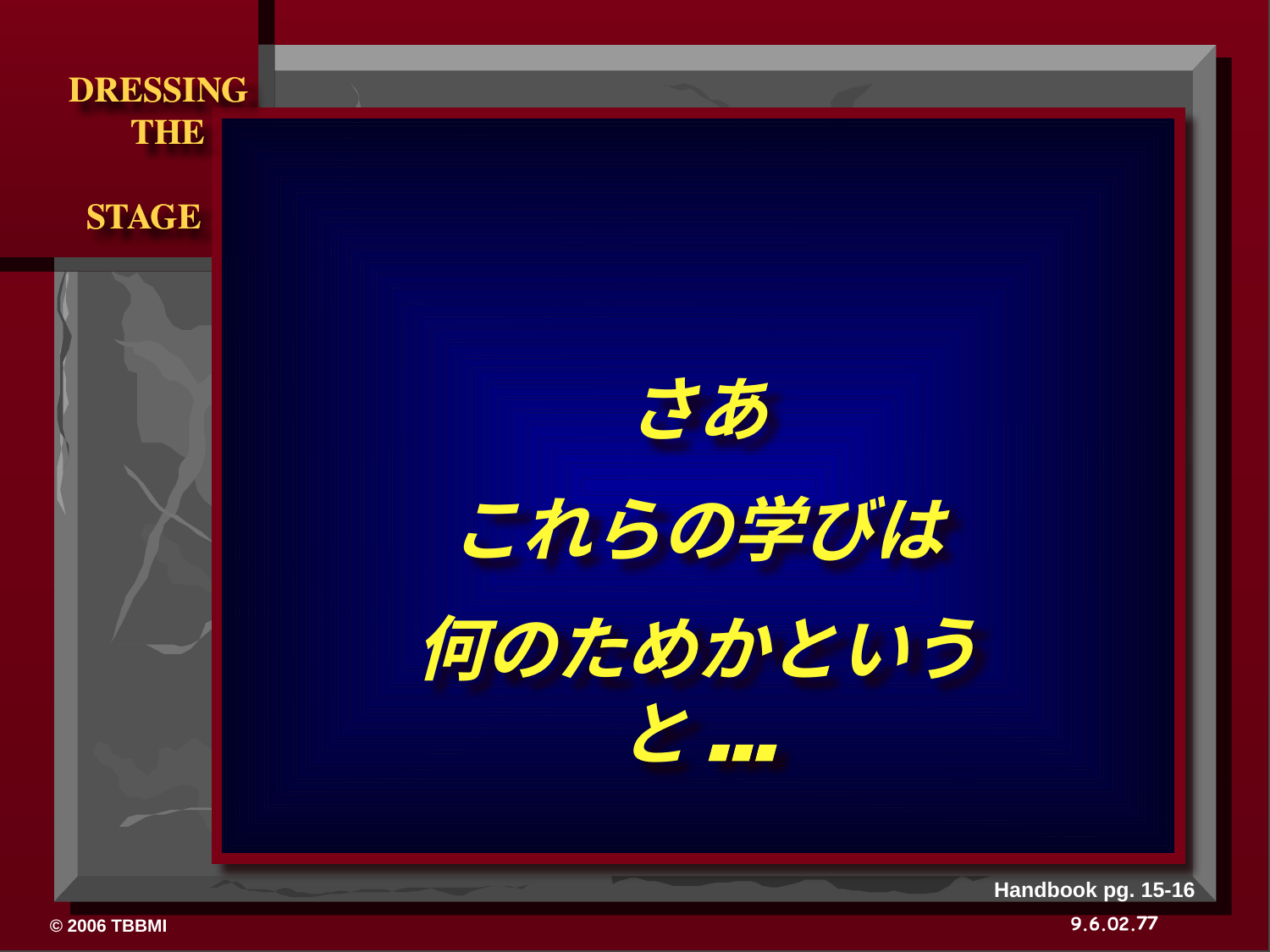

DRESSING
        THE
   STAGE

さあ
これらの学びは
何のためかというと...

Handbook pg. 15-16
77